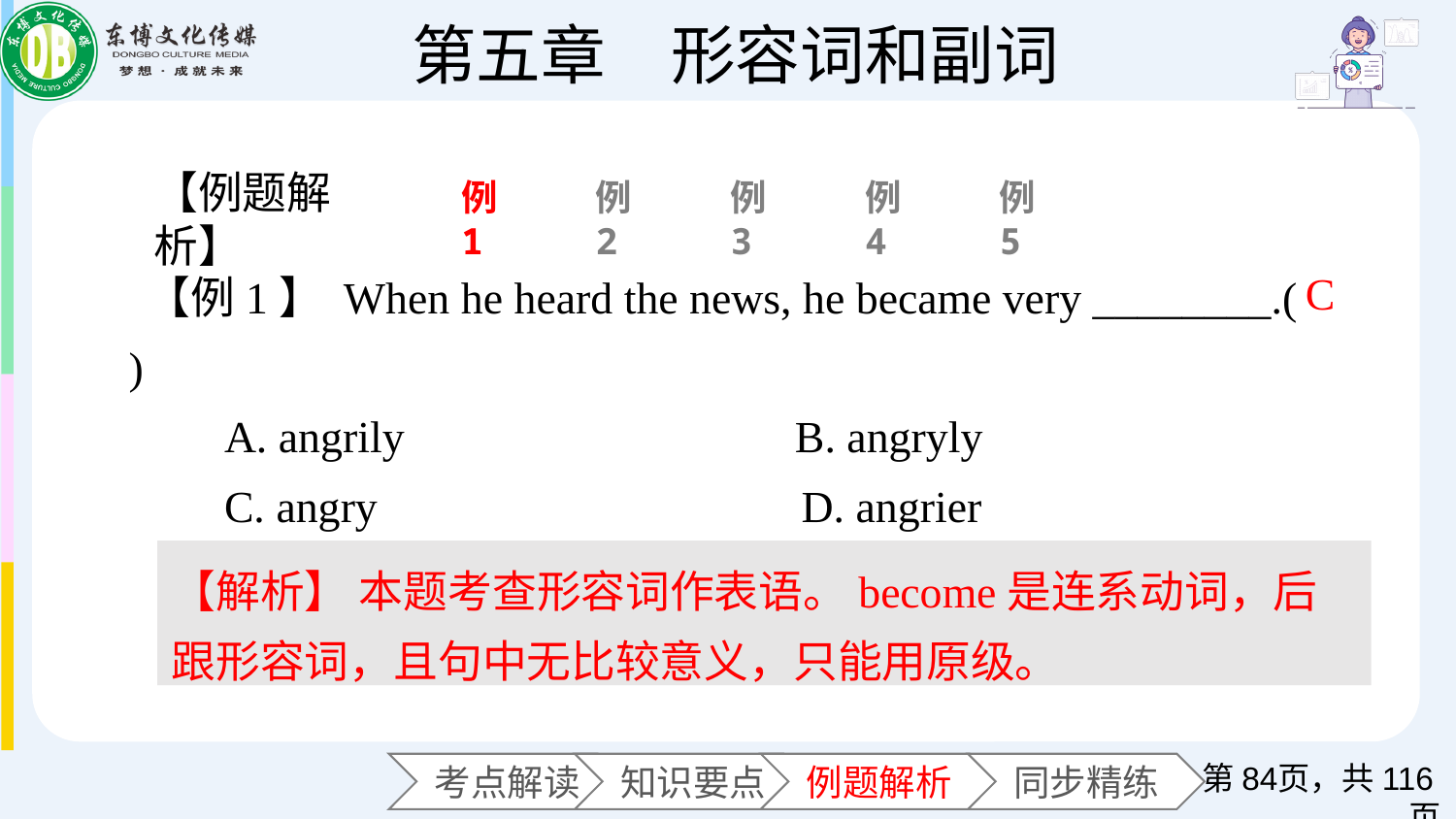

【例题解析】
例1
例2
例3
例4
例5
【例1】 When he heard the news, he became very ________.(　　)
       A. angrily                                   B. angryly
       C. angry                                      D. angrier
C
【解析】 本题考查形容词作表语。become是连系动词，后跟形容词，且句中无比较意义，只能用原级。
第84页，共116页